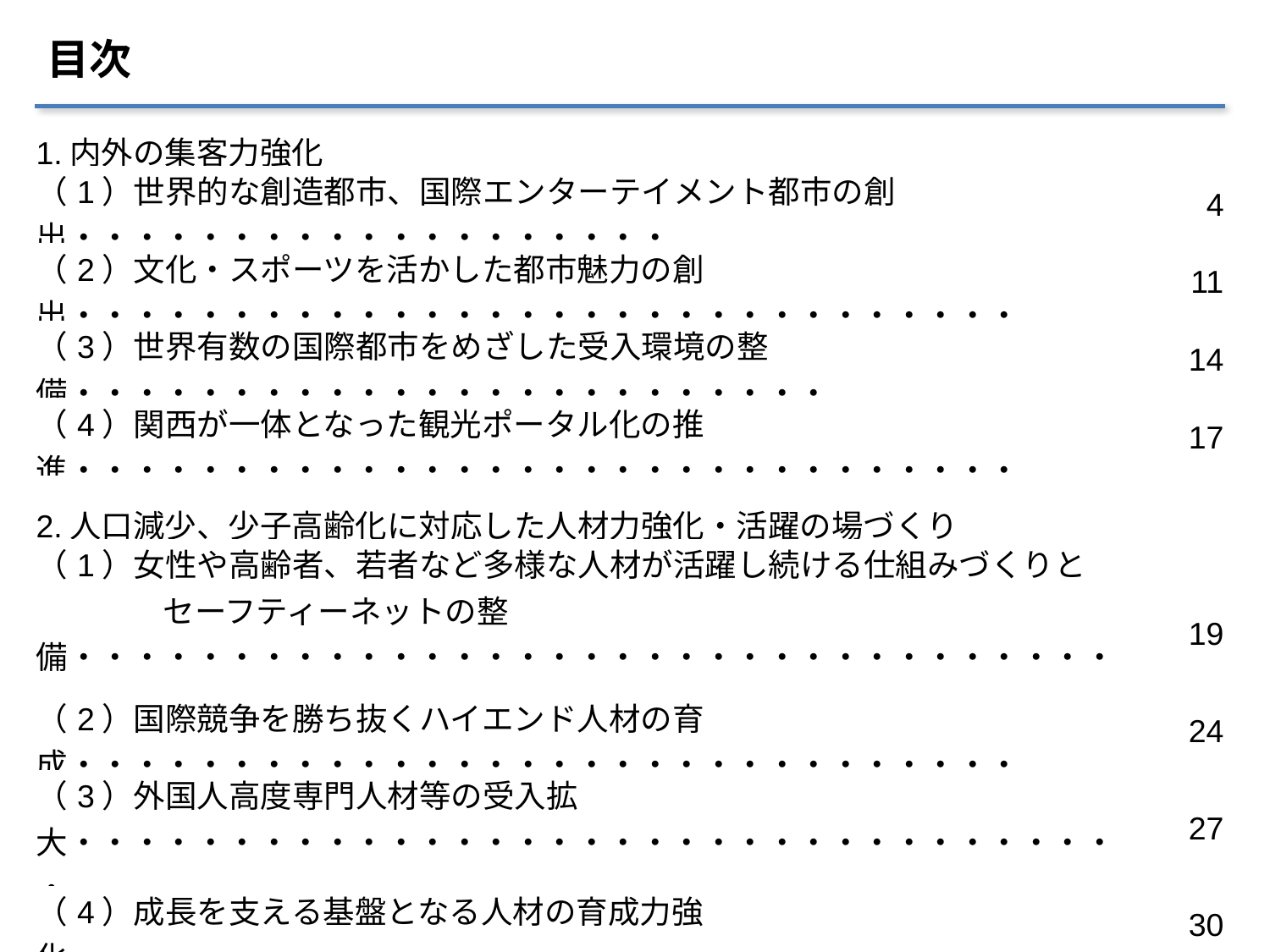

目次
| 1.内外の集客力強化 |  |
| --- | --- |
| （1）世界的な創造都市、国際エンターテイメント都市の創出・・・・・・・・・・・・・・・・・・・ | 4 |
| （2）文化・スポーツを活かした都市魅力の創出・・・・・・・・・・・・・・・・・・・・・・・・・・・・・・ | 11 |
| （3）世界有数の国際都市をめざした受入環境の整備・・・・・・・・・・・・・・・・・・・・・・・・ | 14 |
| （4）関西が一体となった観光ポータル化の推進・・・・・・・・・・・・・・・・・・・・・・・・・・・・・・ | 17 |
|  |  |
| 2.人口減少、少子高齢化に対応した人材力強化・活躍の場づくり |  |
| （1）女性や高齢者、若者など多様な人材が活躍し続ける仕組みづくりと 　　　　セーフティーネットの整備・・・・・・・・・・・・・・・・・・・・・・・・・・・・・・・・・・・・・・・・・・・・ | 19 |
| （2）国際競争を勝ち抜くハイエンド人材の育成・・・・・・・・・・・・・・・・・・・・・・・・・・・・・・ | 24 |
| （3）外国人高度専門人材等の受入拡大・・・・・・・・・・・・・・・・・・・・・・・・・・・・・・・・・・ | 27 |
| （4）成長を支える基盤となる人材の育成力強化・・・・・・・・・・・・・・・・・・・・・・・・・・・・・ | 30 |
| （5）地域の強みを活かす労働市場の構築・・・・・・・・・・・・・・・・・・・・・・・・・・・・・・・・・ | 34 |
|  |  |
| 3.強みを活かす産業・技術の強化 |  |
| （1）健康・医療関連産業の世界的なクラスター形成・・・・・・・・・・・・・・・・・・・・・・・・・・ | 36 |
| （2）大阪の強みを活かした先端技術産業の強化とイノベーションの促進・・・・・・・・・・・ | 40 |
| （3）世界市場に打って出る大阪産業・大阪企業への支援・・・・・・・・・・・・・・・・・・・・・ | 44 |
| （4）対内投資促進による国際競争力の強化・・・・・・・・・・・・・・・・・・・・・・・・・・・・・・・ | 47 |
| （5）ハイエンドなものづくりの推進・・・・・・・・・・・・・・・・・・・・・・・・・・・・・・・・・・・・・・・・・ | 49 |
| （6）成長分野に挑戦する企業への支援・経済活動の新陳代謝の促進・・・・・・・・・・・ | 51 |